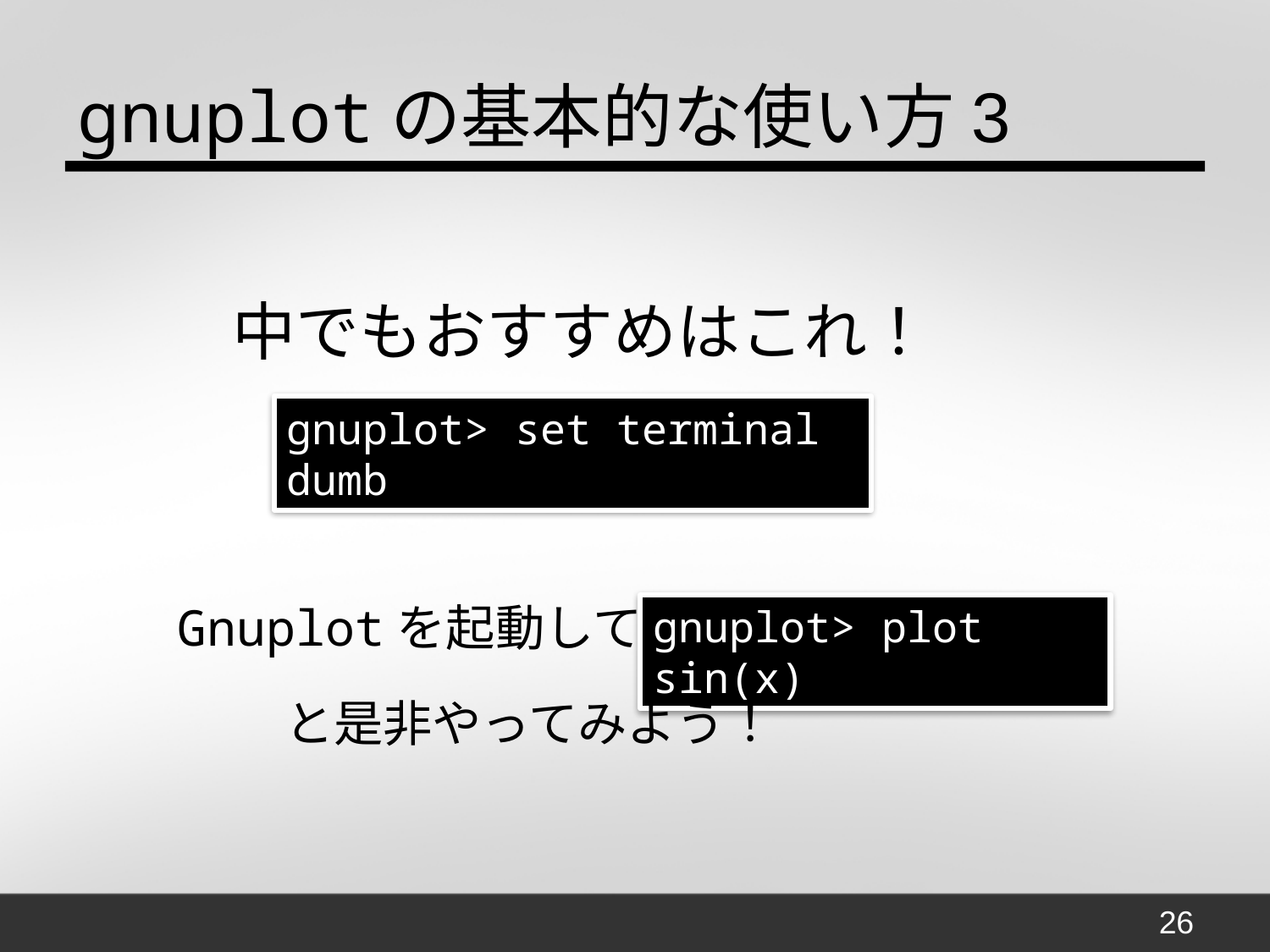

gnuplotの基本的な使い方3
中でもおすすめはこれ！
gnuplot> set terminal dumb
Gnuplotを起動して、
gnuplot> plot sin(x)
と是非やってみよう！
26